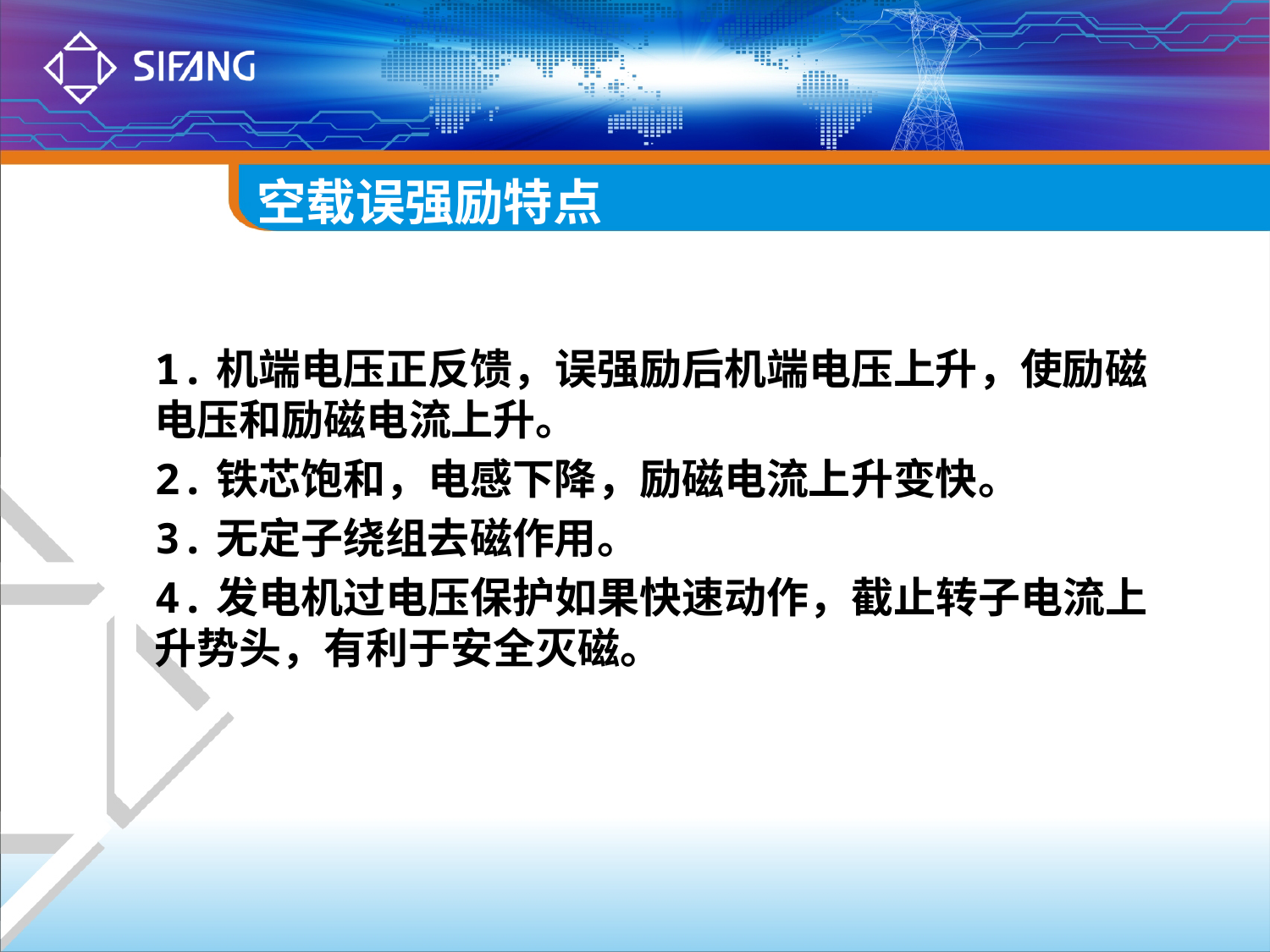

空载误强励特点
1.机端电压正反馈，误强励后机端电压上升，使励磁电压和励磁电流上升。
2.铁芯饱和，电感下降，励磁电流上升变快。
3.无定子绕组去磁作用。
4.发电机过电压保护如果快速动作，截止转子电流上升势头，有利于安全灭磁。